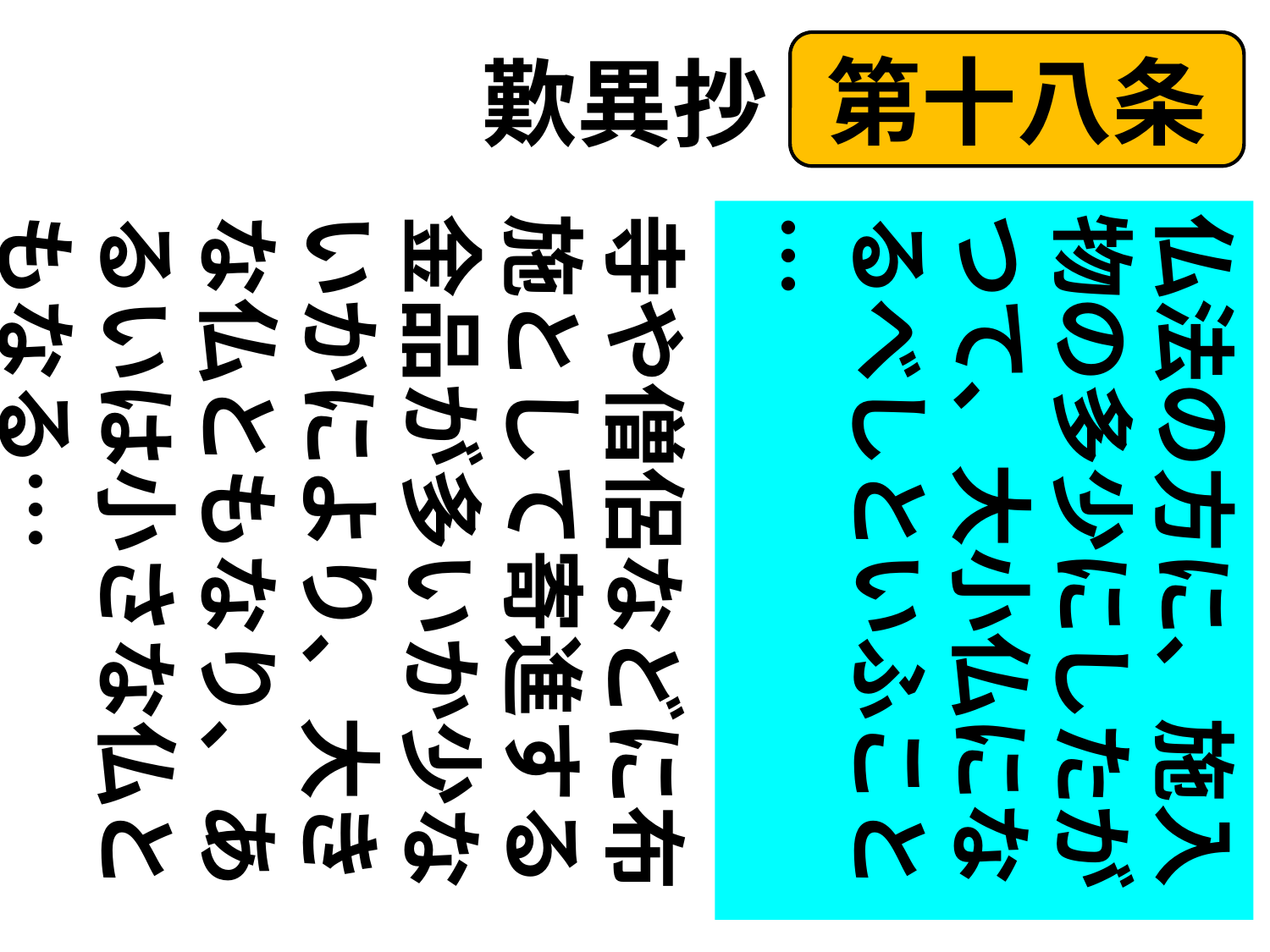

# 歎異抄
第十八条
寺や僧侶などに布施として寄進する金品が多いか少ないかにより、大きな仏ともなり、あるいは小さな仏ともなる…
仏法の方に、施入物の多少にしたがつて、大小仏になるべしといふこと…